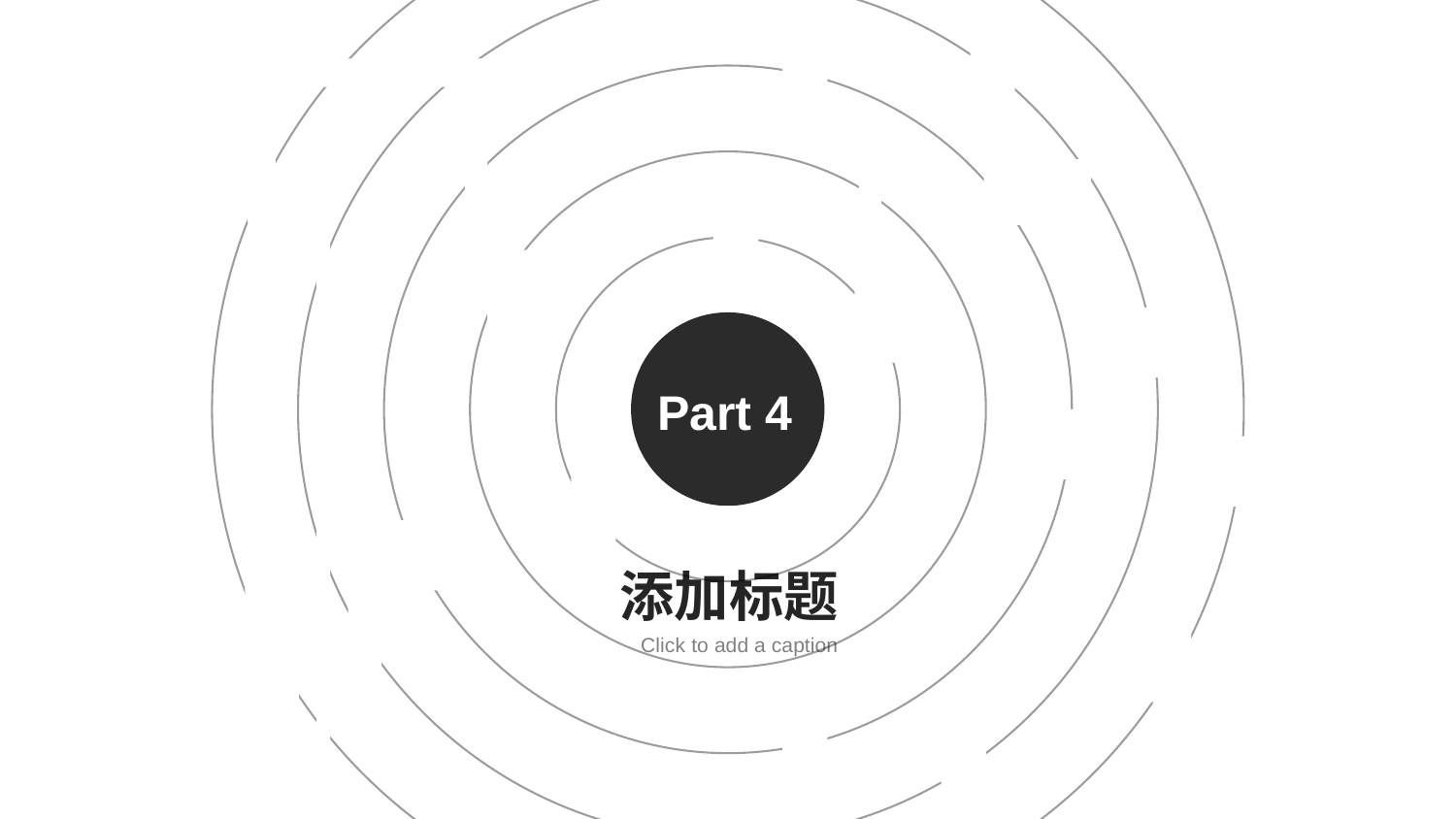

Part 4
添加标题
Click to add a caption